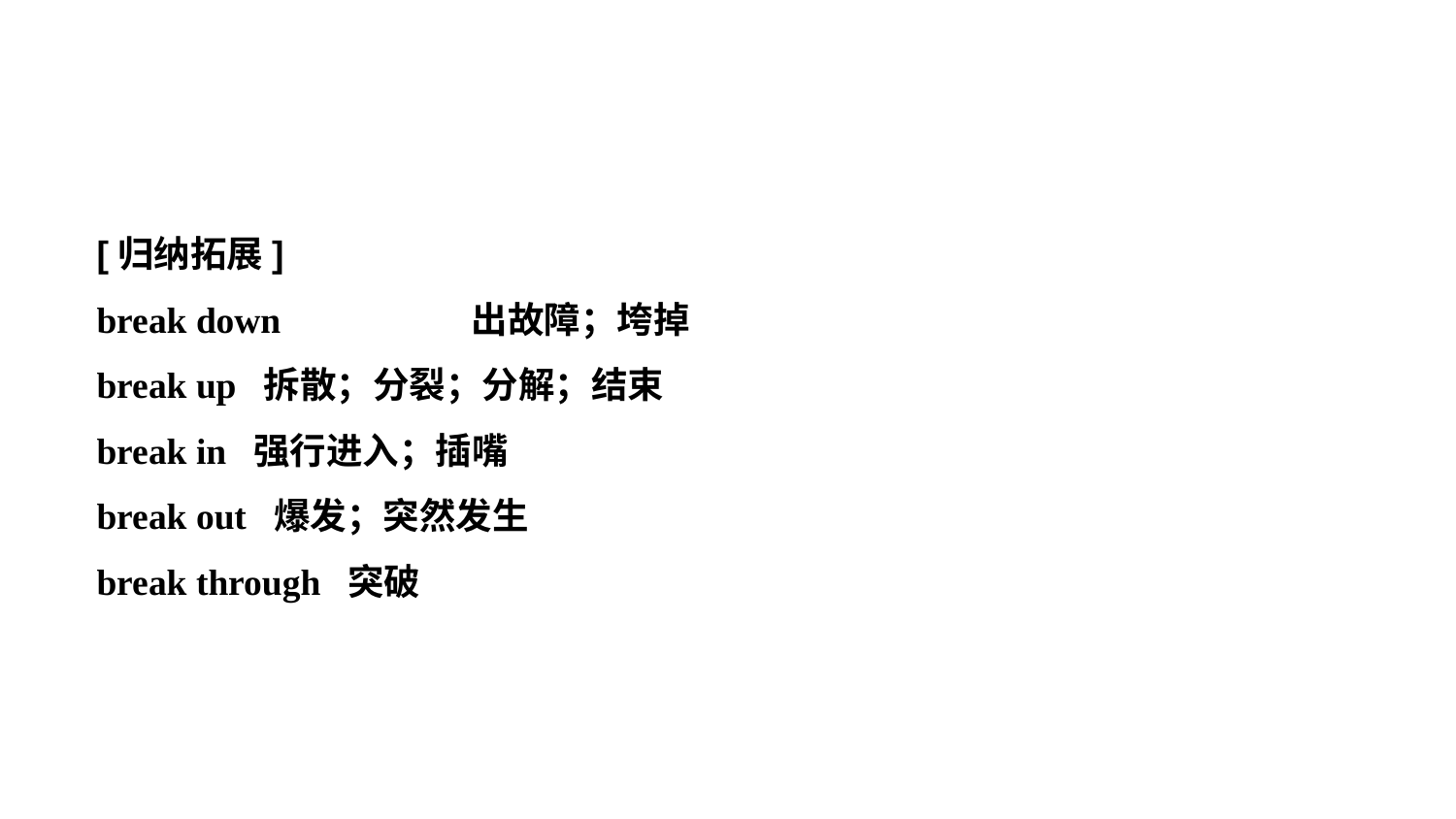

[归纳拓展]
break down　　　　　出故障；垮掉
break up  拆散；分裂；分解；结束
break in  强行进入；插嘴
break out  爆发；突然发生
break through  突破